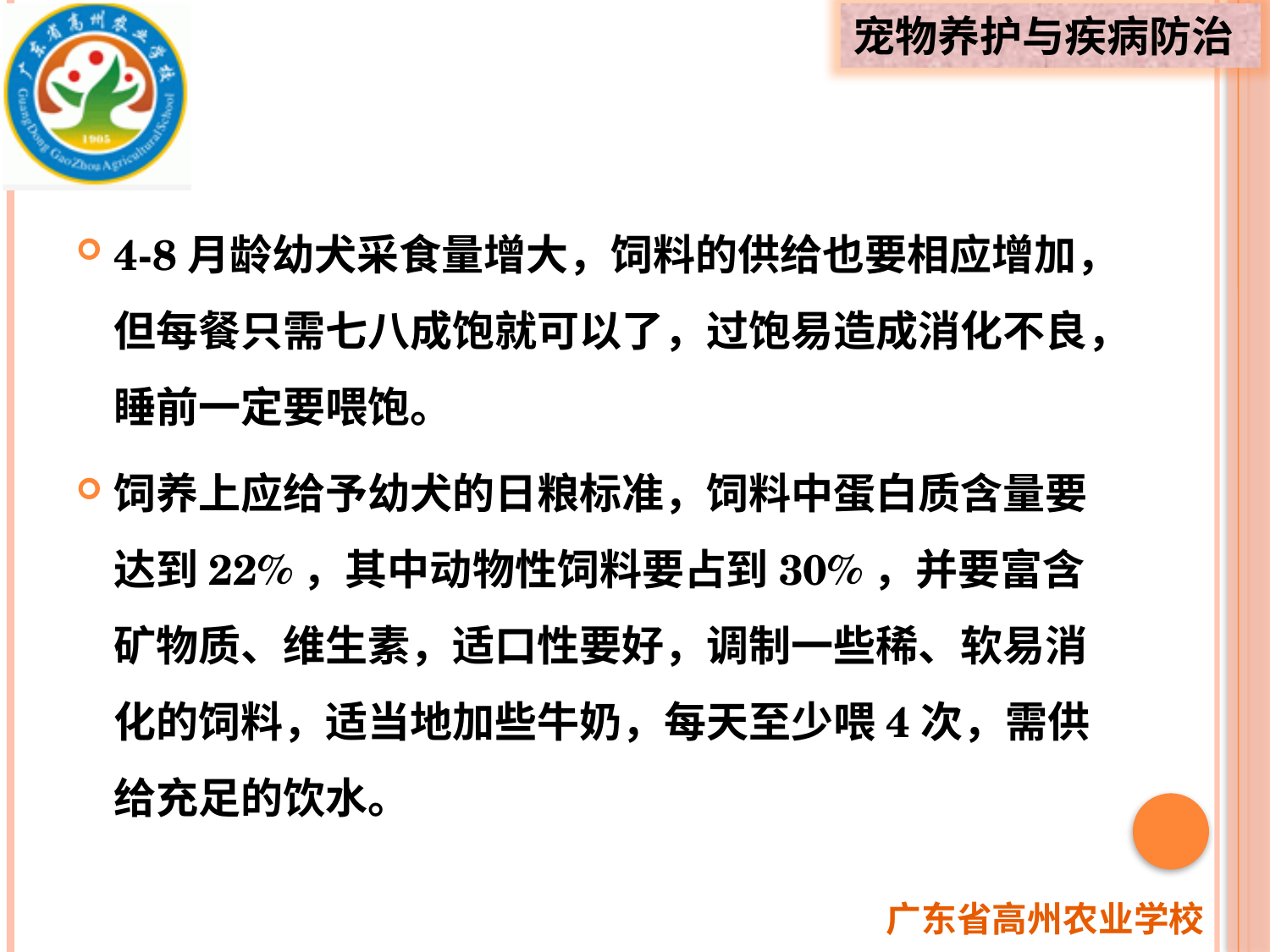

4-8月龄幼犬采食量增大，饲料的供给也要相应增加，但每餐只需七八成饱就可以了，过饱易造成消化不良，睡前一定要喂饱。
饲养上应给予幼犬的日粮标准，饲料中蛋白质含量要达到22%，其中动物性饲料要占到30%，并要富含矿物质、维生素，适口性要好，调制一些稀、软易消化的饲料，适当地加些牛奶，每天至少喂4次，需供给充足的饮水。